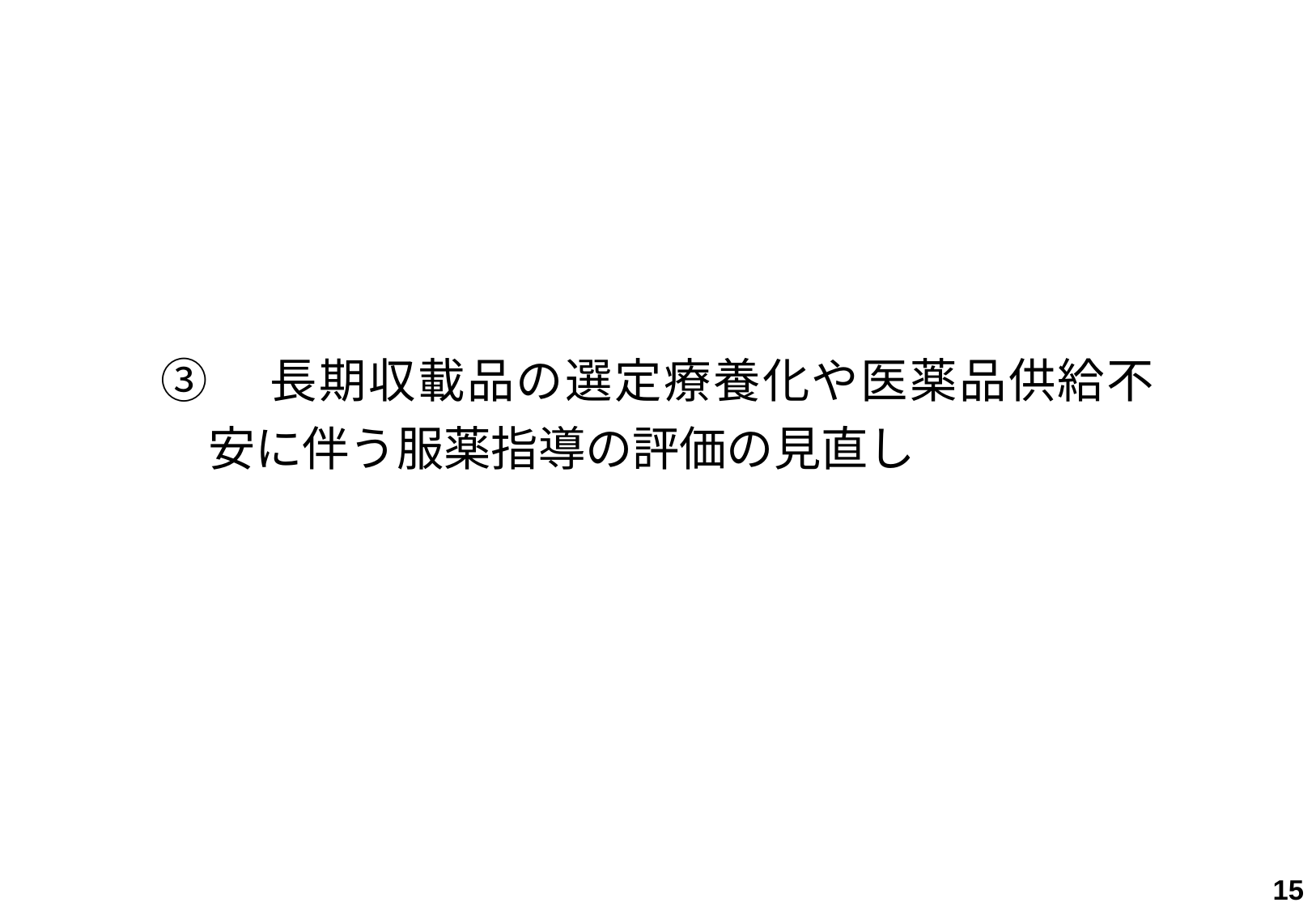

③　長期収載品の選定療養化や医薬品供給不安に伴う服薬指導の評価の見直し

15